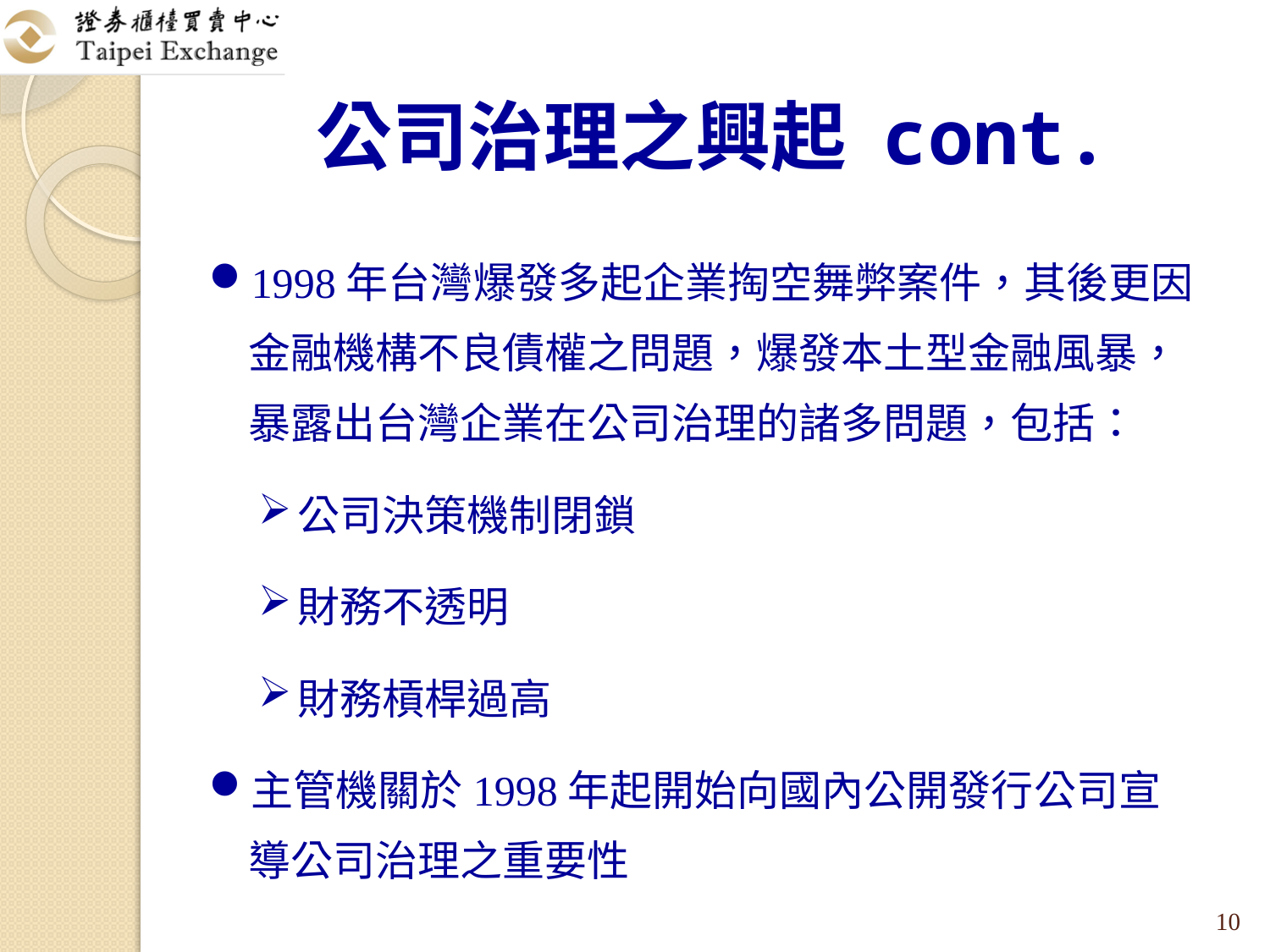

# 公司治理之興起 cont.
1998年台灣爆發多起企業掏空舞弊案件，其後更因金融機構不良債權之問題，爆發本土型金融風暴，暴露出台灣企業在公司治理的諸多問題，包括：
公司決策機制閉鎖
財務不透明
財務槓桿過高
主管機關於1998年起開始向國內公開發行公司宣導公司治理之重要性

10